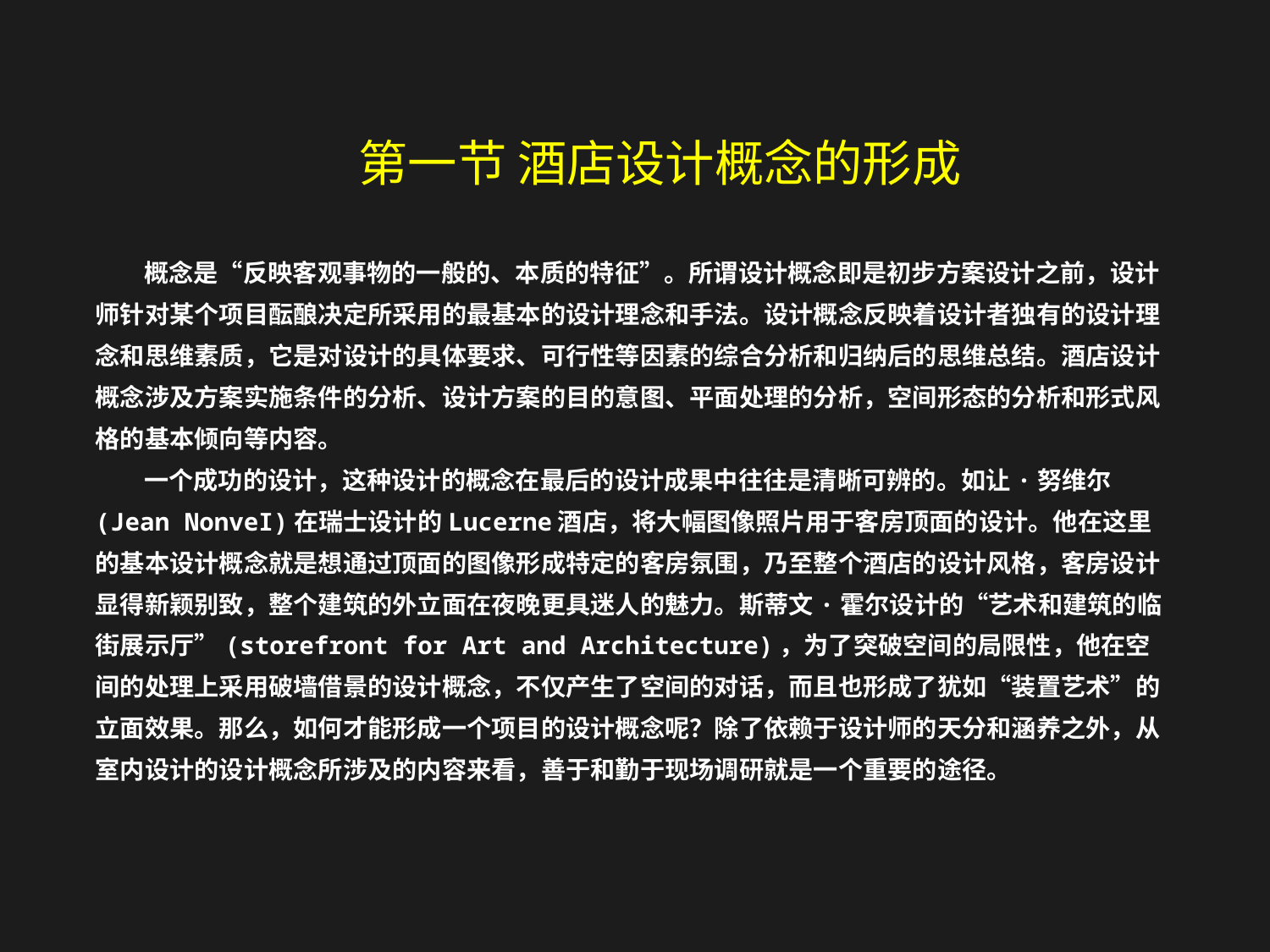

第一节 酒店设计概念的形成
 概念是“反映客观事物的一般的、本质的特征”。所谓设计概念即是初步方案设计之前，设计师针对某个项目酝酿决定所采用的最基本的设计理念和手法。设计概念反映着设计者独有的设计理念和思维素质，它是对设计的具体要求、可行性等因素的综合分析和归纳后的思维总结。酒店设计概念涉及方案实施条件的分析、设计方案的目的意图、平面处理的分析，空间形态的分析和形式风格的基本倾向等内容。
 一个成功的设计，这种设计的概念在最后的设计成果中往往是清晰可辨的。如让·努维尔(Jean NonveI)在瑞士设计的Lucerne酒店，将大幅图像照片用于客房顶面的设计。他在这里的基本设计概念就是想通过顶面的图像形成特定的客房氛围，乃至整个酒店的设计风格，客房设计显得新颖别致，整个建筑的外立面在夜晚更具迷人的魅力。斯蒂文·霍尔设计的“艺术和建筑的临街展示厅”(storefront for Art and Architecture)，为了突破空间的局限性，他在空间的处理上采用破墙借景的设计概念，不仅产生了空间的对话，而且也形成了犹如“装置艺术”的立面效果。那么，如何才能形成一个项目的设计概念呢？除了依赖于设计师的天分和涵养之外，从室内设计的设计概念所涉及的内容来看，善于和勤于现场调研就是一个重要的途径。